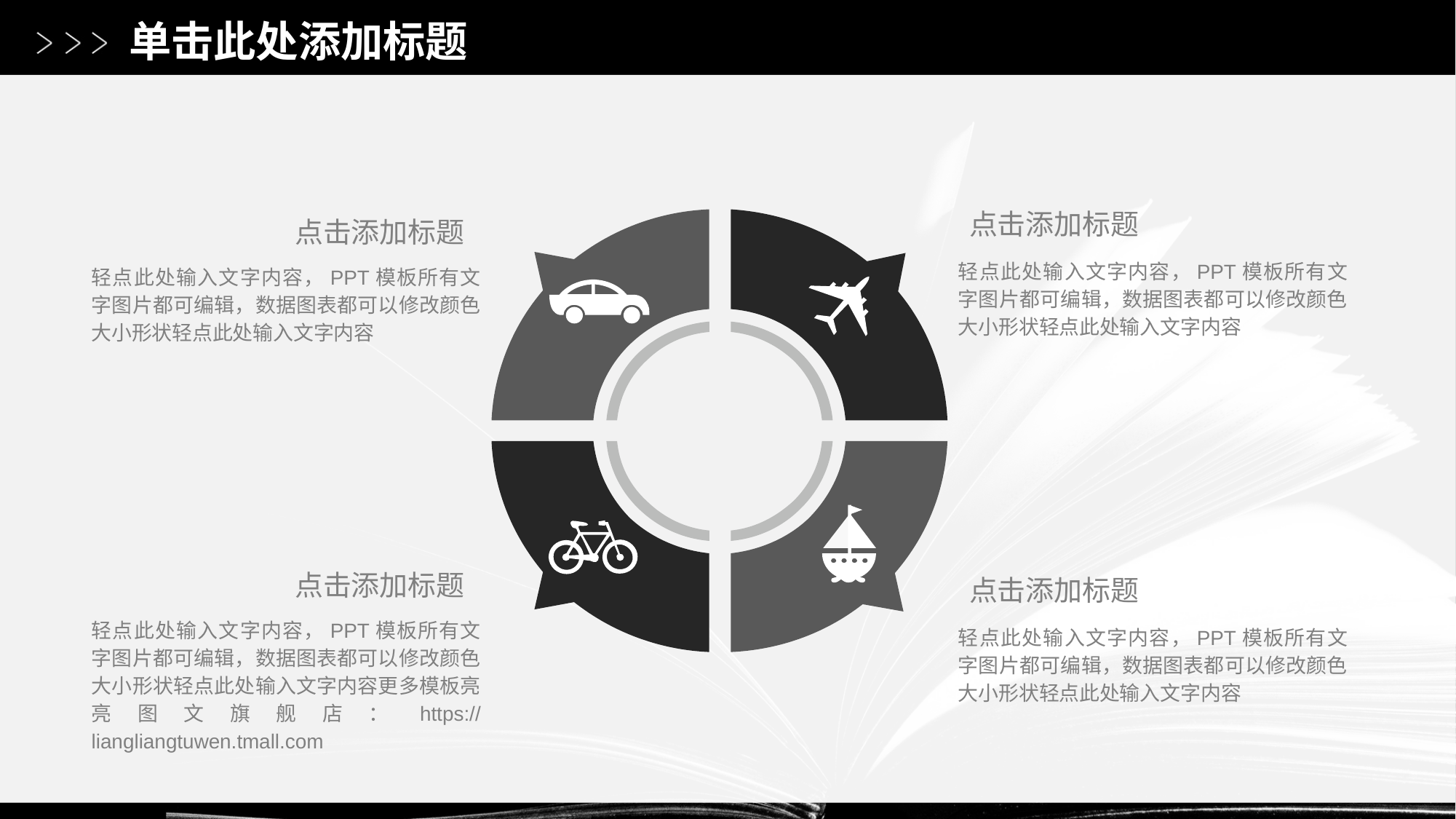

# 单击此处添加标题
点击添加标题
轻点此处输入文字内容，PPT模板所有文字图片都可编辑，数据图表都可以修改颜色大小形状轻点此处输入文字内容
点击添加标题
轻点此处输入文字内容，PPT模板所有文字图片都可编辑，数据图表都可以修改颜色大小形状轻点此处输入文字内容

点击添加标题
轻点此处输入文字内容，PPT模板所有文字图片都可编辑，数据图表都可以修改颜色大小形状轻点此处输入文字内容更多模板亮亮图文旗舰店：https://liangliangtuwen.tmall.com
点击添加标题
轻点此处输入文字内容，PPT模板所有文字图片都可编辑，数据图表都可以修改颜色大小形状轻点此处输入文字内容